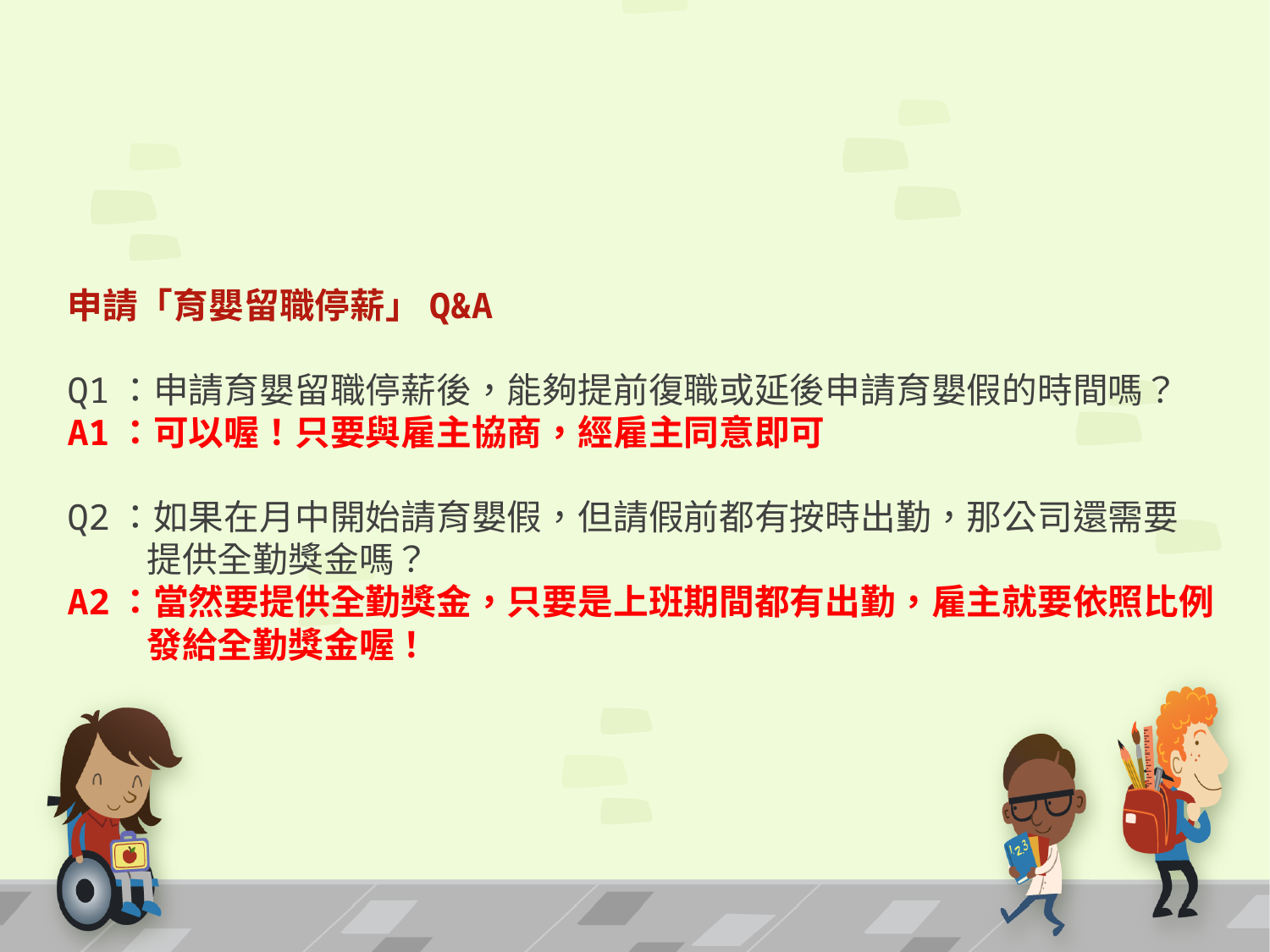

申請「育嬰留職停薪」Q&A

Q1：申請育嬰留職停薪後，能夠提前復職或延後申請育嬰假的時間嗎？
A1：可以喔！只要與雇主協商，經雇主同意即可

Q2：如果在月中開始請育嬰假，但請假前都有按時出勤，那公司還需要
    提供全勤獎金嗎？
A2：當然要提供全勤獎金，只要是上班期間都有出勤，雇主就要依照比例
    發給全勤獎金喔！